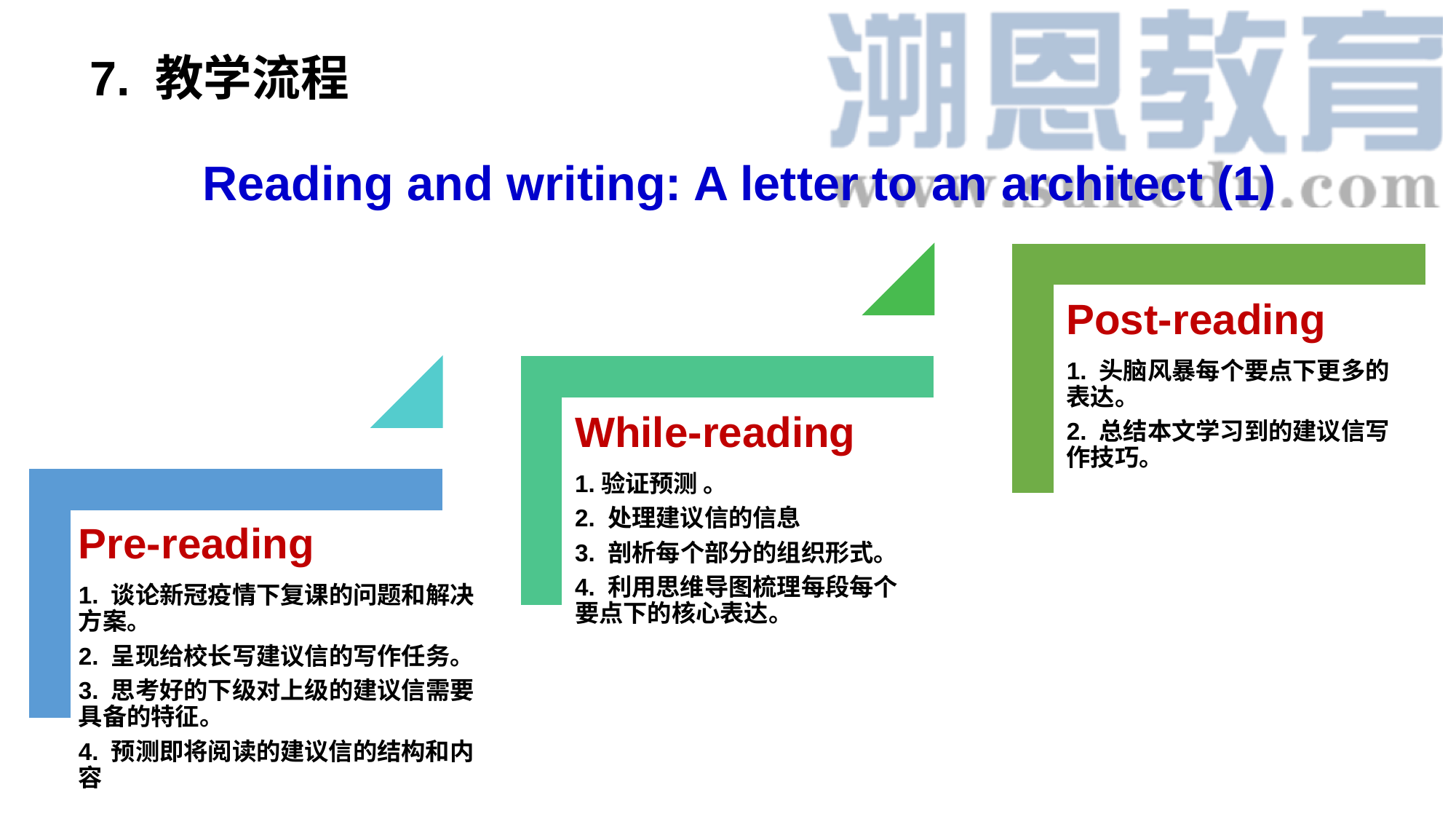

7. 教学流程
Reading and writing: A letter to an architect (1)
Pre-reading
1. 谈论新冠疫情下复课的问题和解决方案。
2. 呈现给校长写建议信的写作任务。
3. 思考好的下级对上级的建议信需要具备的特征。
4. 预测即将阅读的建议信的结构和内容

While-reading
1.验证预测 。
2. 处理建议信的信息
3. 剖析每个部分的组织形式。
4. 利用思维导图梳理每段每个要点下的核心表达。

Post-reading
1. 头脑风暴每个要点下更多的表达。
2. 总结本文学习到的建议信写作技巧。